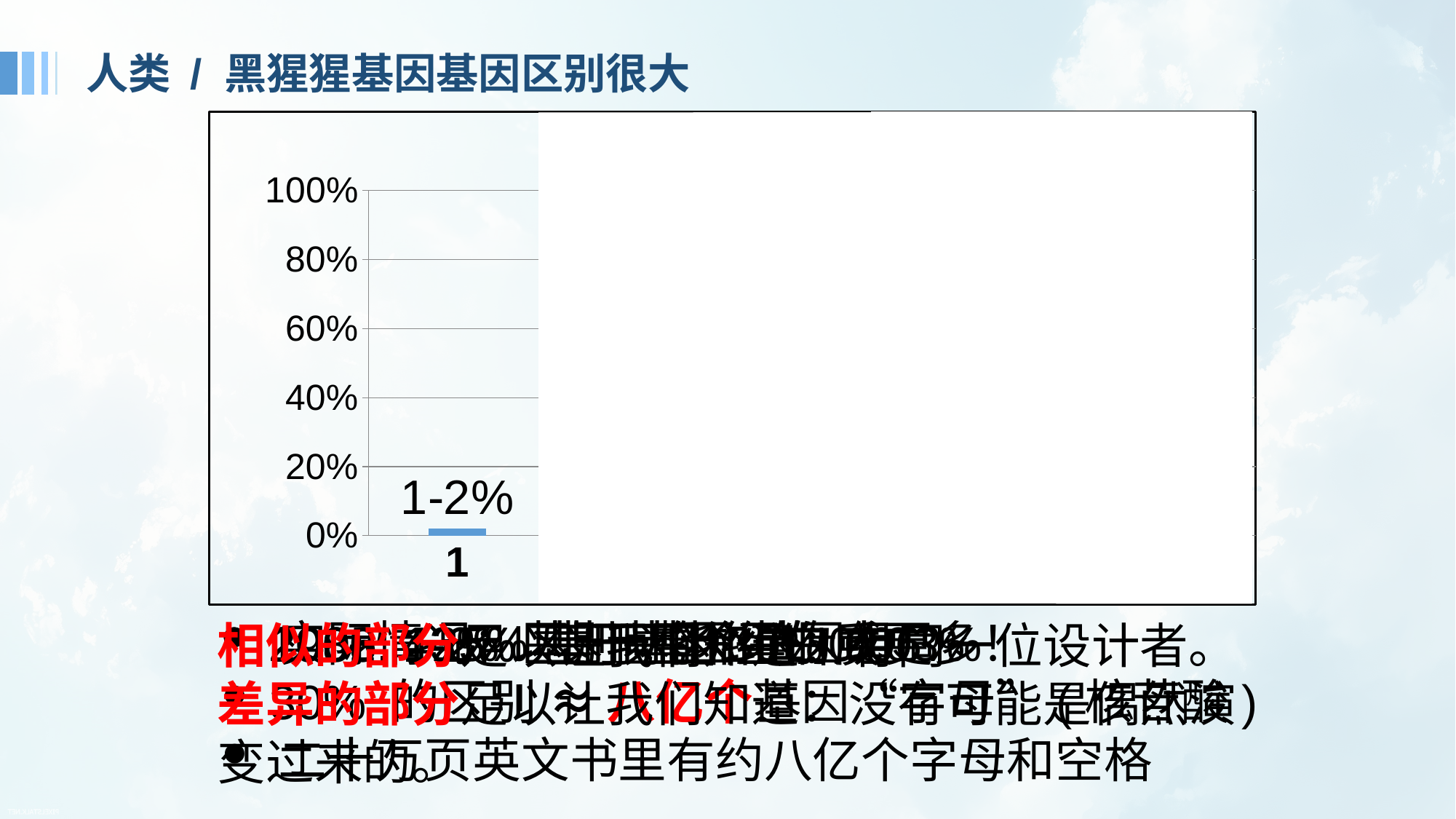

# 人类 / 黑猩猩基因基因区别很大

### Chart

| Category |  |
|---|---|

八亿个区别！
事实？
 2003: 13% 基于基因组的0.06%
 2002: 4-6% 基于基因组的0.03%
 实际情况：区别可能30%或更多！
 30% 的区别 ≈ 八亿个基因“字母”(核苷酸)
 二十万页英文书里有约八亿个字母和空格
 2005: >25% 基于整个基因组
 1980: 1-2% 基于几个蛋白质
相似的部分足以让我们知道：有同一位设计者。
差异的部分足以让我们知道：没有可能是偶然演变过来的。